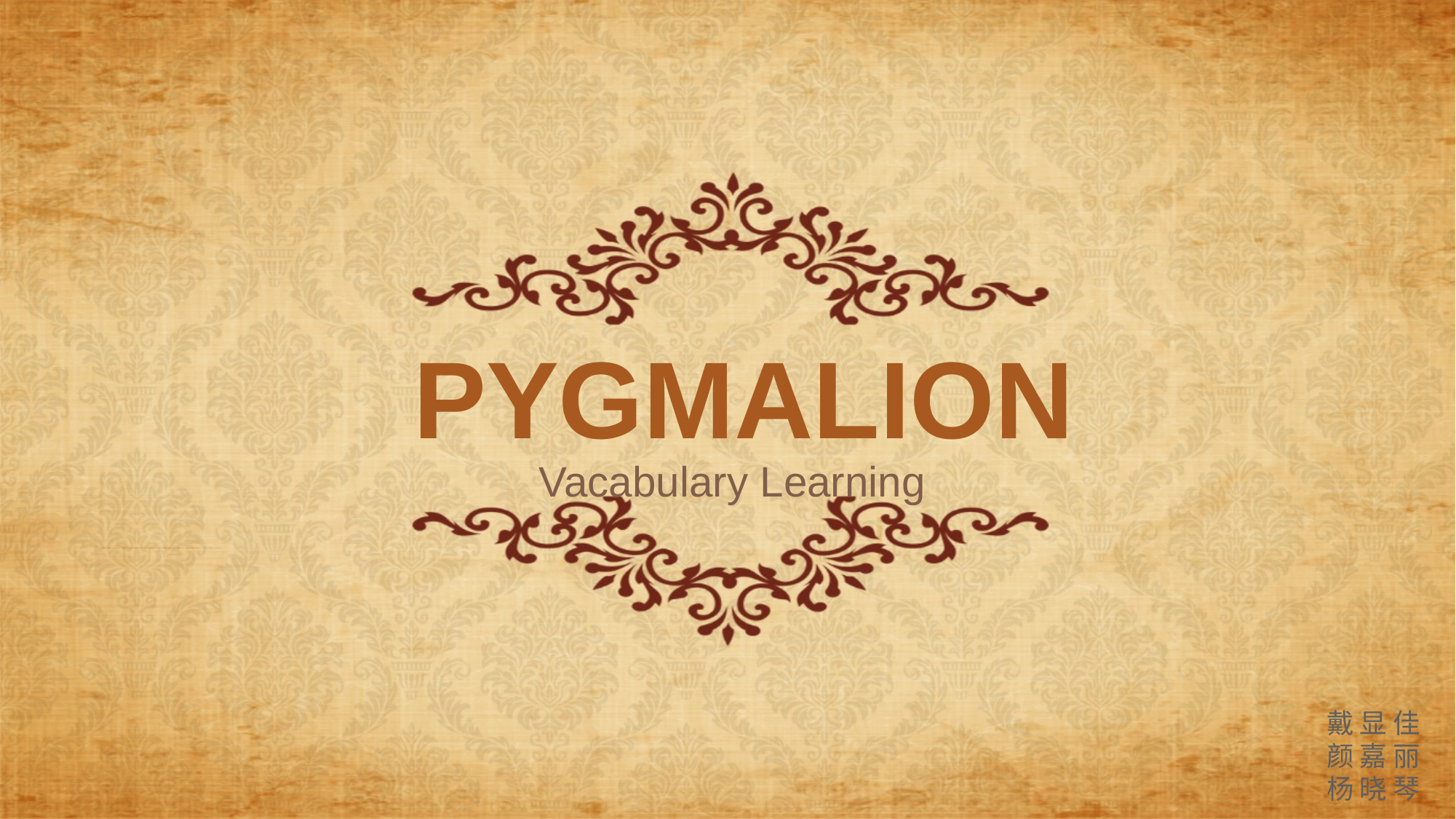

# PYGMALION
   Vacabulary Learning
           戴 显 佳
           颜 嘉 丽
           杨 晓 琴